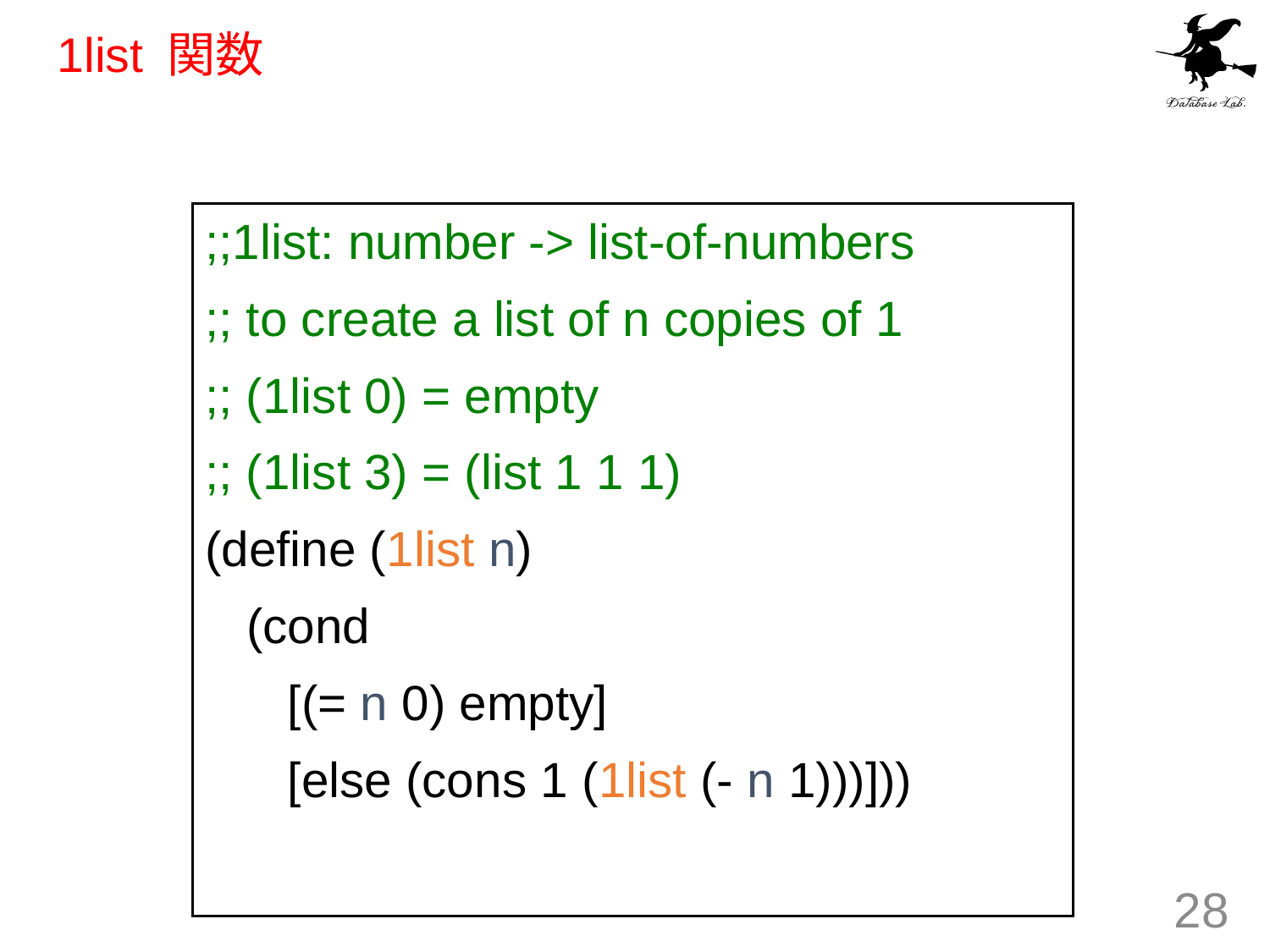

# 1list 関数
;;1list: number -> list-of-numbers
;; to create a list of n copies of 1
;; (1list 0) = empty
;; (1list 3) = (list 1 1 1)
(define (1list n)
   (cond
      [(= n 0) empty]
      [else (cons 1 (1list (- n 1)))]))
28